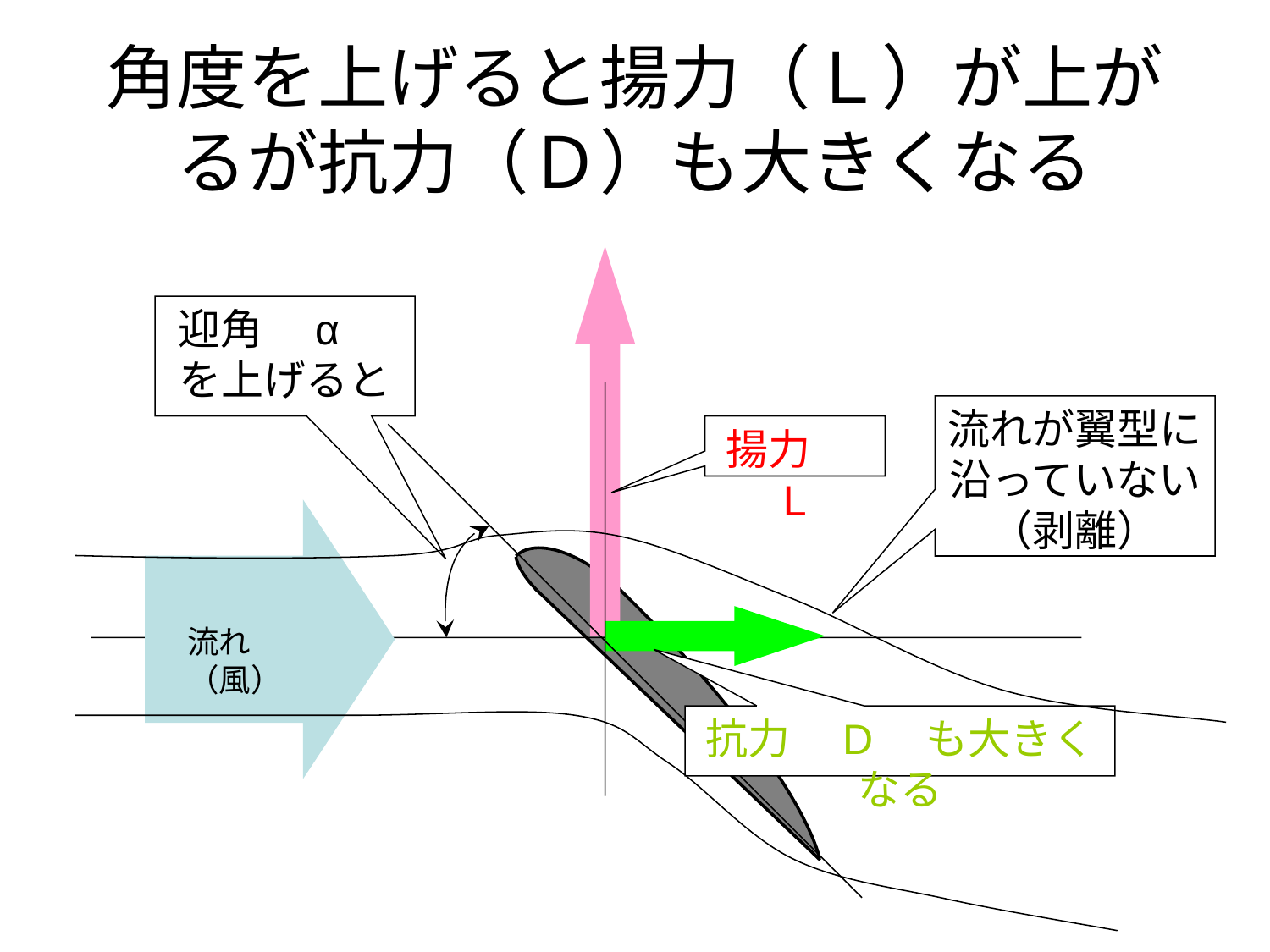

# 角度を上げると揚力（Ｌ）が上がるが抗力（Ｄ）も大きくなる

迎角　α　を上げると
流れが翼型に沿っていない（剥離）
揚力　L

流れ（風）

抗力　D　も大きくなる